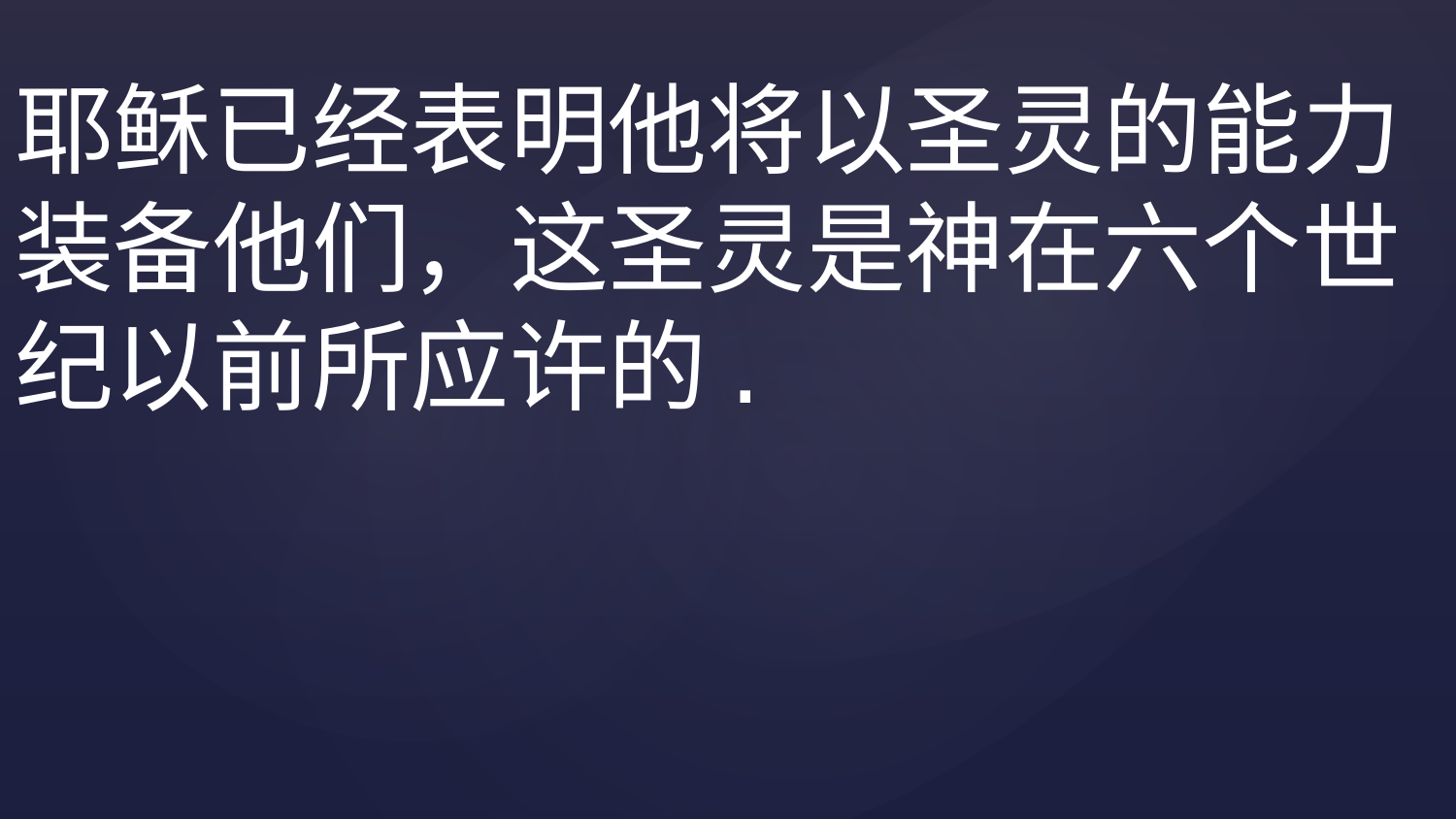

# 领受圣灵 耶稣已经表明他将以圣灵的能力装备他们，这圣灵是神在六个世纪以前所应许的.